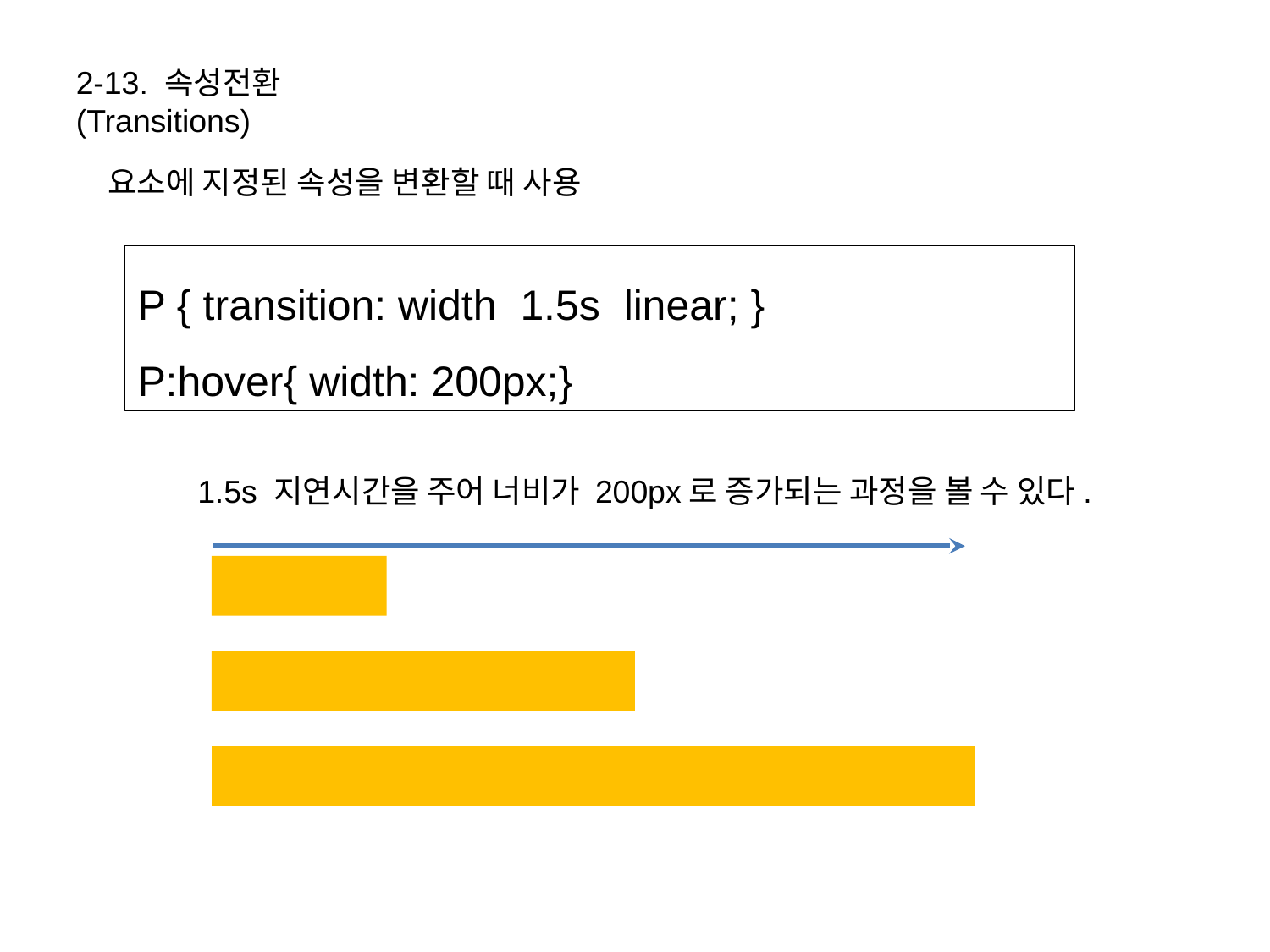

2-13. 속성전환(Transitions)
요소에 지정된 속성을 변환할 때 사용
P { transition: width  1.5s  linear; }
P:hover{ width: 200px;}
1.5s 지연시간을 주어 너비가 200px로 증가되는 과정을 볼 수 있다.